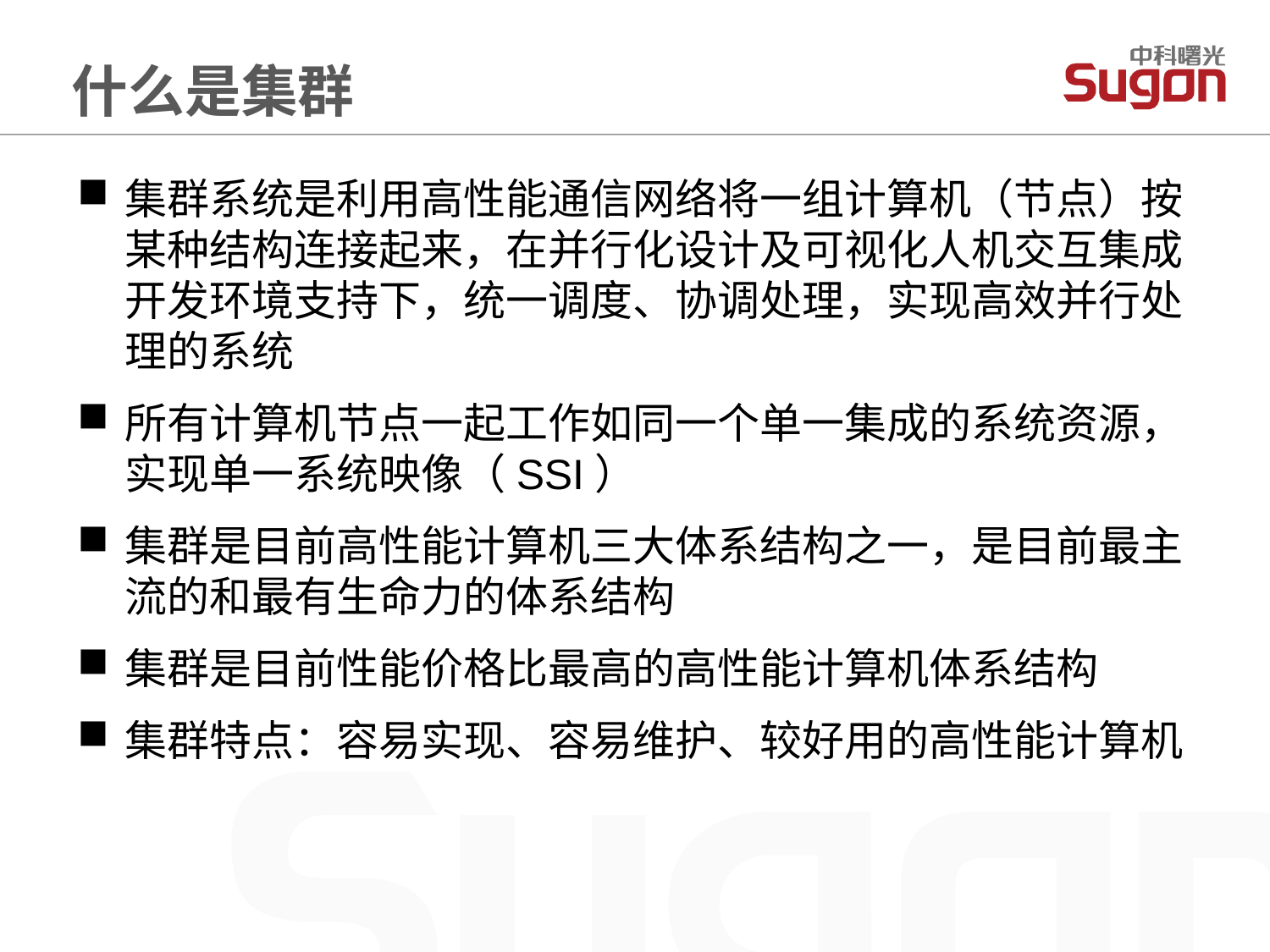

什么是集群

集群系统是利用高性能通信网络将一组计算机（节点）按某种结构连接起来，在并行化设计及可视化人机交互集成开发环境支持下，统一调度、协调处理，实现高效并行处理的系统
所有计算机节点一起工作如同一个单一集成的系统资源，实现单一系统映像（SSI）
集群是目前高性能计算机三大体系结构之一，是目前最主流的和最有生命力的体系结构
集群是目前性能价格比最高的高性能计算机体系结构
集群特点：容易实现、容易维护、较好用的高性能计算机